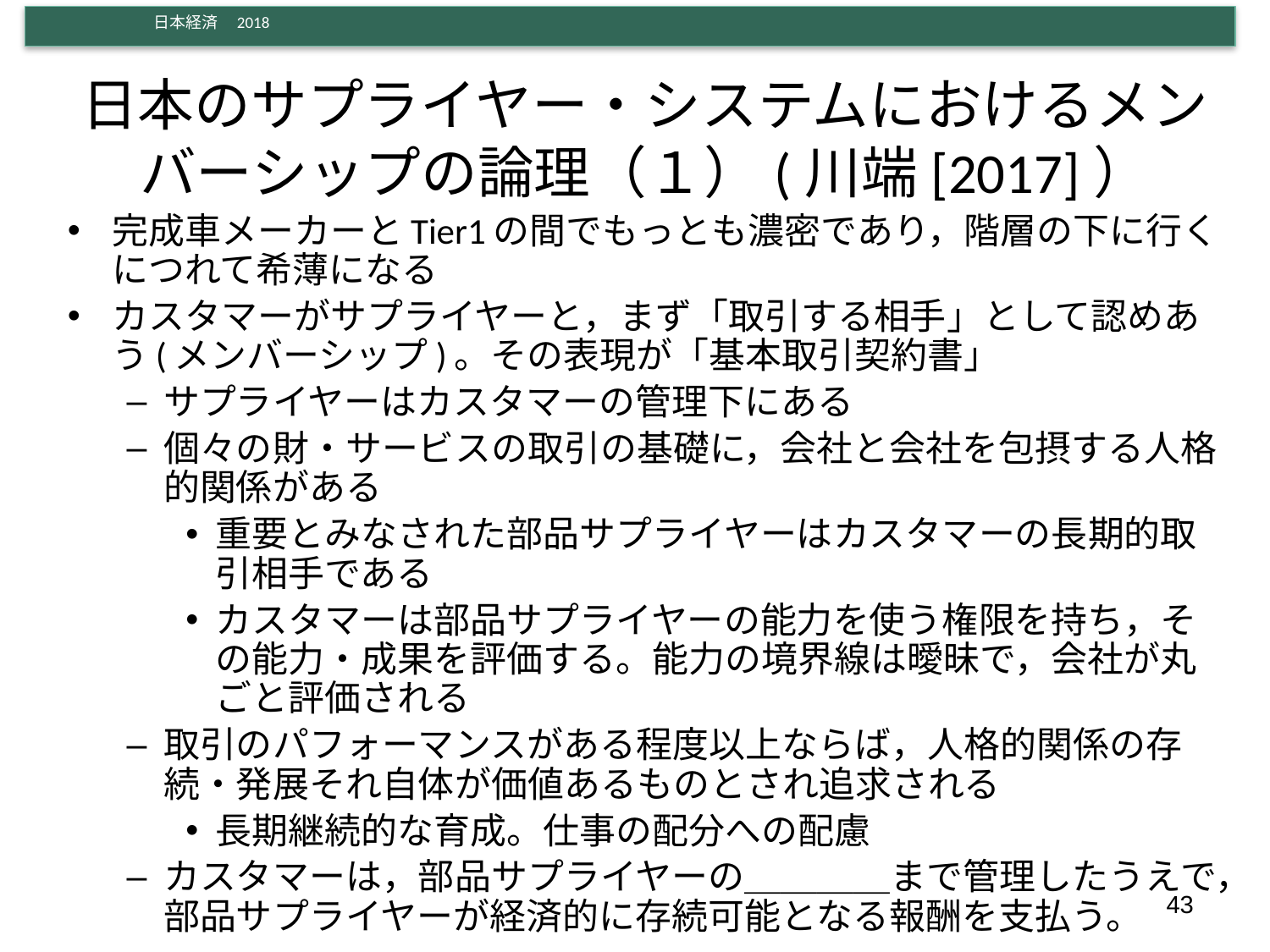

# 日本のサプライヤー・システムにおけるメンバーシップの論理（１）(川端[2017]）
完成車メーカーとTier1の間でもっとも濃密であり，階層の下に行くにつれて希薄になる
カスタマーがサプライヤーと，まず「取引する相手」として認めあう(メンバーシップ)。その表現が「基本取引契約書」
サプライヤーはカスタマーの管理下にある
個々の財・サービスの取引の基礎に，会社と会社を包摂する人格的関係がある
重要とみなされた部品サプライヤーはカスタマーの長期的取引相手である
カスタマーは部品サプライヤーの能力を使う権限を持ち，その能力・成果を評価する。能力の境界線は曖昧で，会社が丸ごと評価される
取引のパフォーマンスがある程度以上ならば，人格的関係の存続・発展それ自体が価値あるものとされ追求される
長期継続的な育成。仕事の配分への配慮
カスタマーは，部品サプライヤーの＿＿＿＿まで管理したうえで，部品サプライヤーが経済的に存続可能となる報酬を支払う。
43